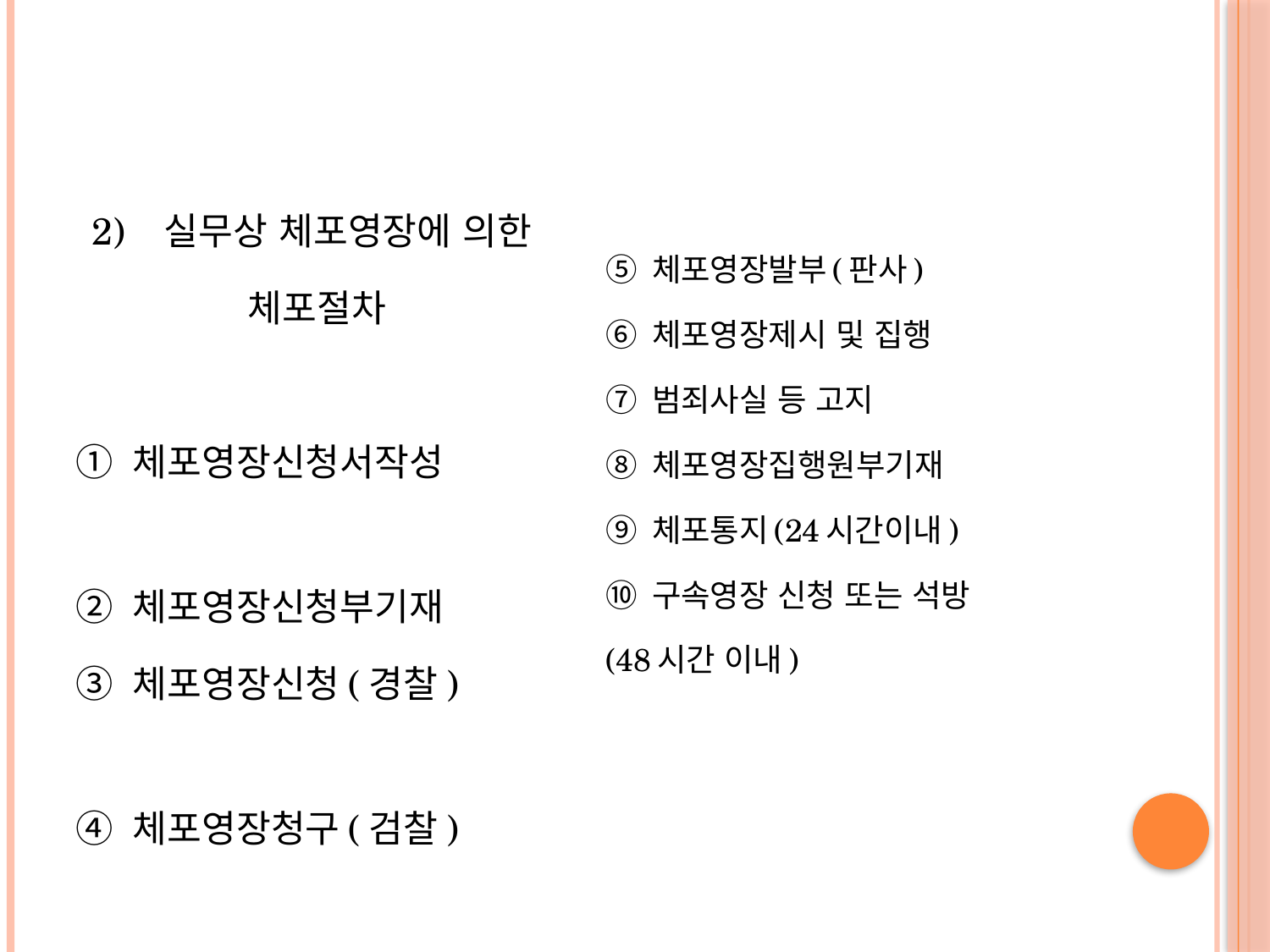

#
2)   실무상 체포영장에 의한
체포절차

① 체포영장신청서작성
② 체포영장신청부기재
③ 체포영장신청(경찰)
④ 체포영장청구(검찰)

⑤ 체포영장발부(판사)
⑥ 체포영장제시 및 집행
⑦ 범죄사실 등 고지
⑧ 체포영장집행원부기재
⑨ 체포통지(24시간이내)
⑩ 구속영장 신청 또는 석방
(48시간 이내)